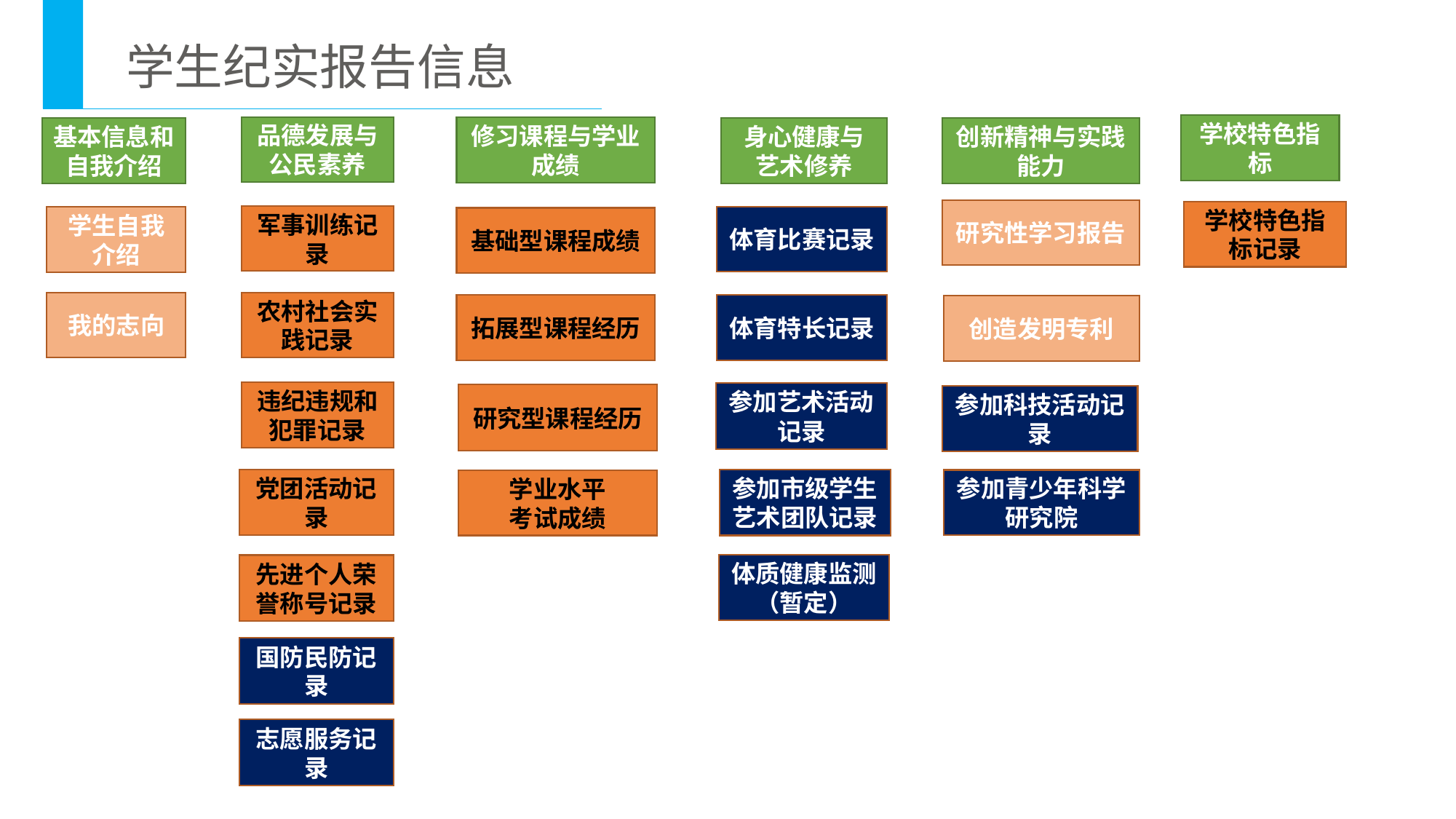

学生纪实报告信息
学校特色指标
品德发展与公民素养
修习课程与学业成绩
基本信息和自我介绍
身心健康与艺术修养
创新精神与实践能力
研究性学习报告
学校特色指标记录
军事训练记录
体育比赛记录
学生自我介绍
基础型课程成绩
我的志向
农村社会实践记录
拓展型课程经历
体育特长记录
创造发明专利
违纪违规和犯罪记录
参加艺术活动记录
研究型课程经历
参加科技活动记录
党团活动记录
参加市级学生艺术团队记录
参加青少年科学研究院
学业水平
考试成绩
体质健康监测（暂定）
先进个人荣誉称号记录
国防民防记录
志愿服务记录